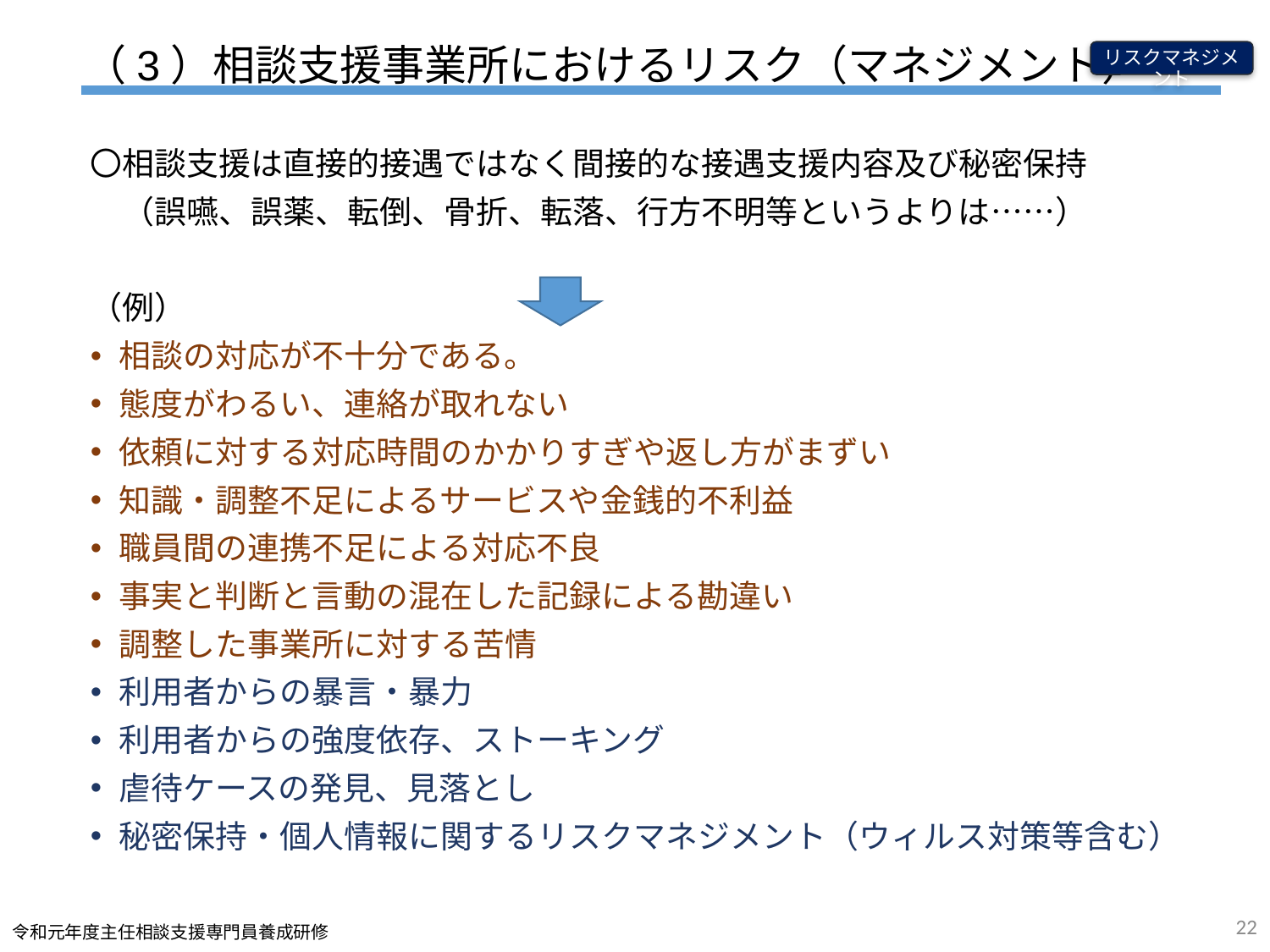

（3）相談支援事業所におけるリスク（マネジメント）
リスクマネジメント
〇相談支援は直接的接遇ではなく間接的な接遇支援内容及び秘密保持
　（誤嚥、誤薬、転倒、骨折、転落、行方不明等というよりは……）

（例）
相談の対応が不十分である。
態度がわるい、連絡が取れない
依頼に対する対応時間のかかりすぎや返し方がまずい
知識・調整不足によるサービスや金銭的不利益
職員間の連携不足による対応不良
事実と判断と言動の混在した記録による勘違い
調整した事業所に対する苦情
利用者からの暴言・暴力
利用者からの強度依存、ストーキング
虐待ケースの発見、見落とし
秘密保持・個人情報に関するリスクマネジメント（ウィルス対策等含む）

22
令和元年度主任相談支援専門員養成研修